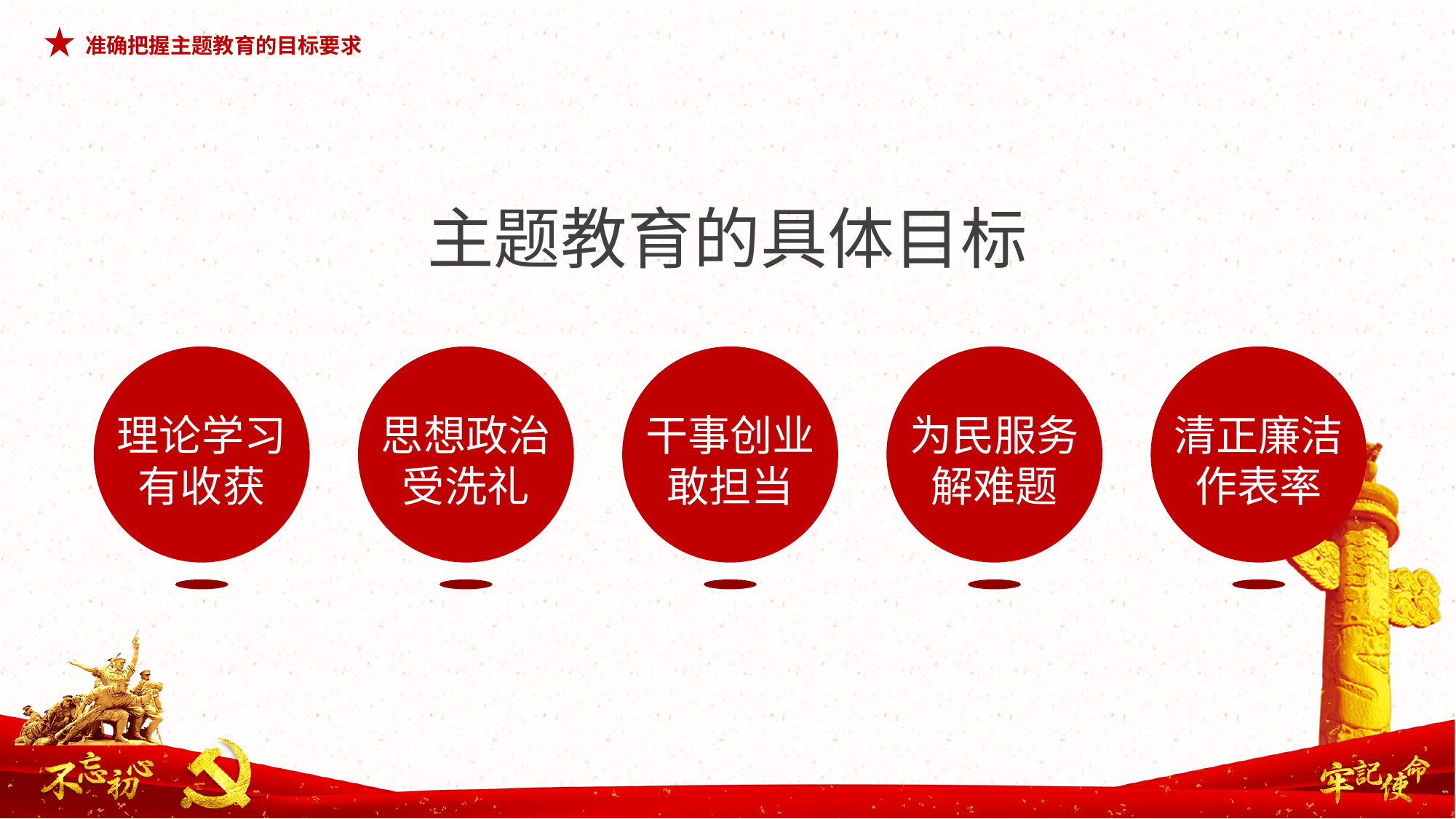

主题教育的具体目标

理论学习
有收获

思想政治
受洗礼

干事创业
敢担当

为民服务
解难题

清正廉洁
作表率